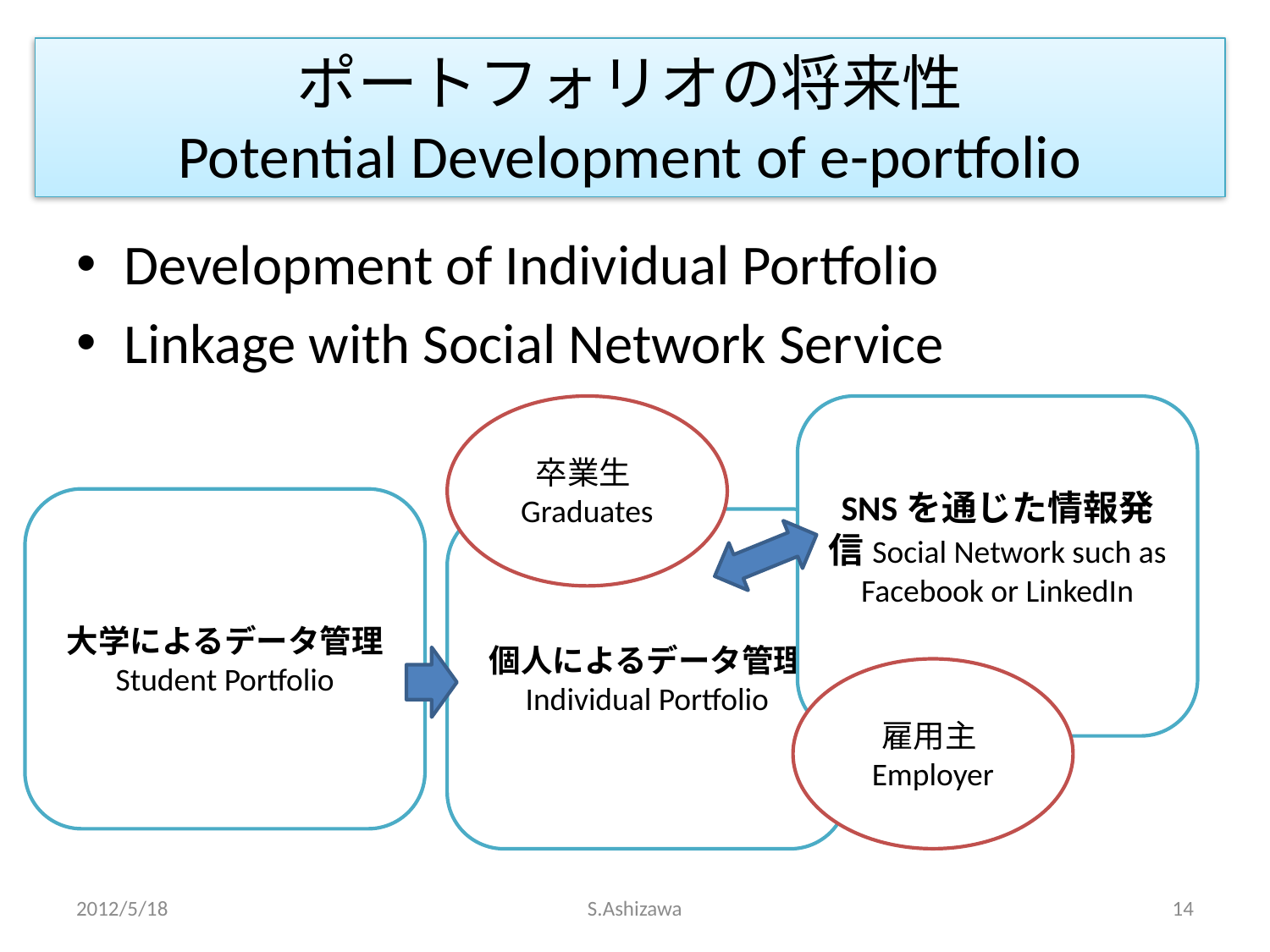

# ポートフォリオの将来性 Potential Development of e-portfolio
Development of Individual Portfolio
Linkage with Social Network Service
卒業生Graduates
SNSを通じた情報発信Social Network such as Facebook or LinkedIn

大学によるデータ管理
Student Portfolio

個人によるデータ管理
Individual Portfolio

雇用主Employer
2012/5/18
S.Ashizawa
14